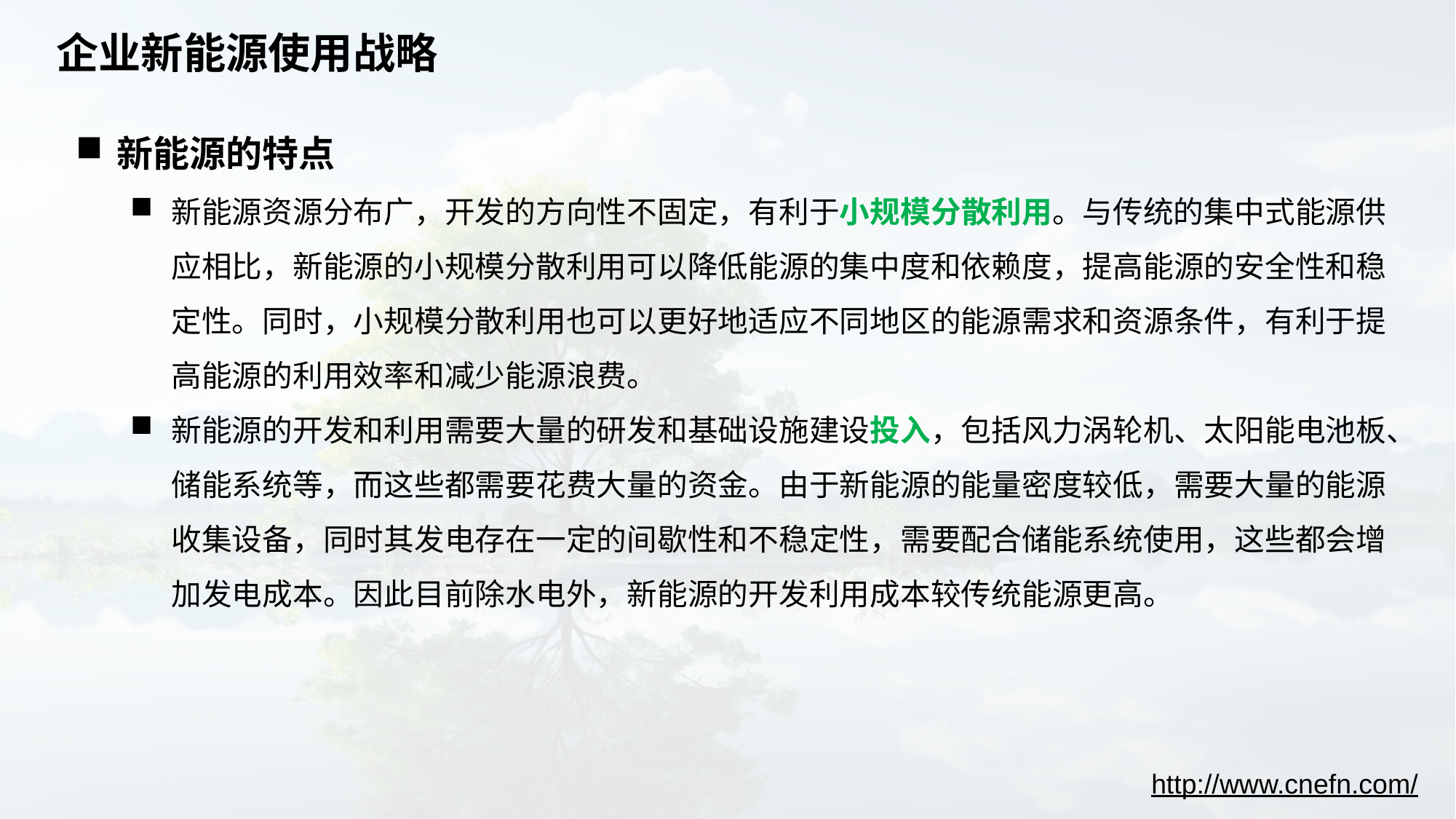

# 企业新能源使用战略
新能源的特点
新能源资源分布广，开发的方向性不固定，有利于小规模分散利用。与传统的集中式能源供应相比，新能源的小规模分散利用可以降低能源的集中度和依赖度，提高能源的安全性和稳定性。同时，小规模分散利用也可以更好地适应不同地区的能源需求和资源条件，有利于提高能源的利用效率和减少能源浪费。
新能源的开发和利用需要大量的研发和基础设施建设投入，包括风力涡轮机、太阳能电池板、储能系统等，而这些都需要花费大量的资金。由于新能源的能量密度较低，需要大量的能源收集设备，同时其发电存在一定的间歇性和不稳定性，需要配合储能系统使用，这些都会增加发电成本。因此目前除水电外，新能源的开发利用成本较传统能源更高。